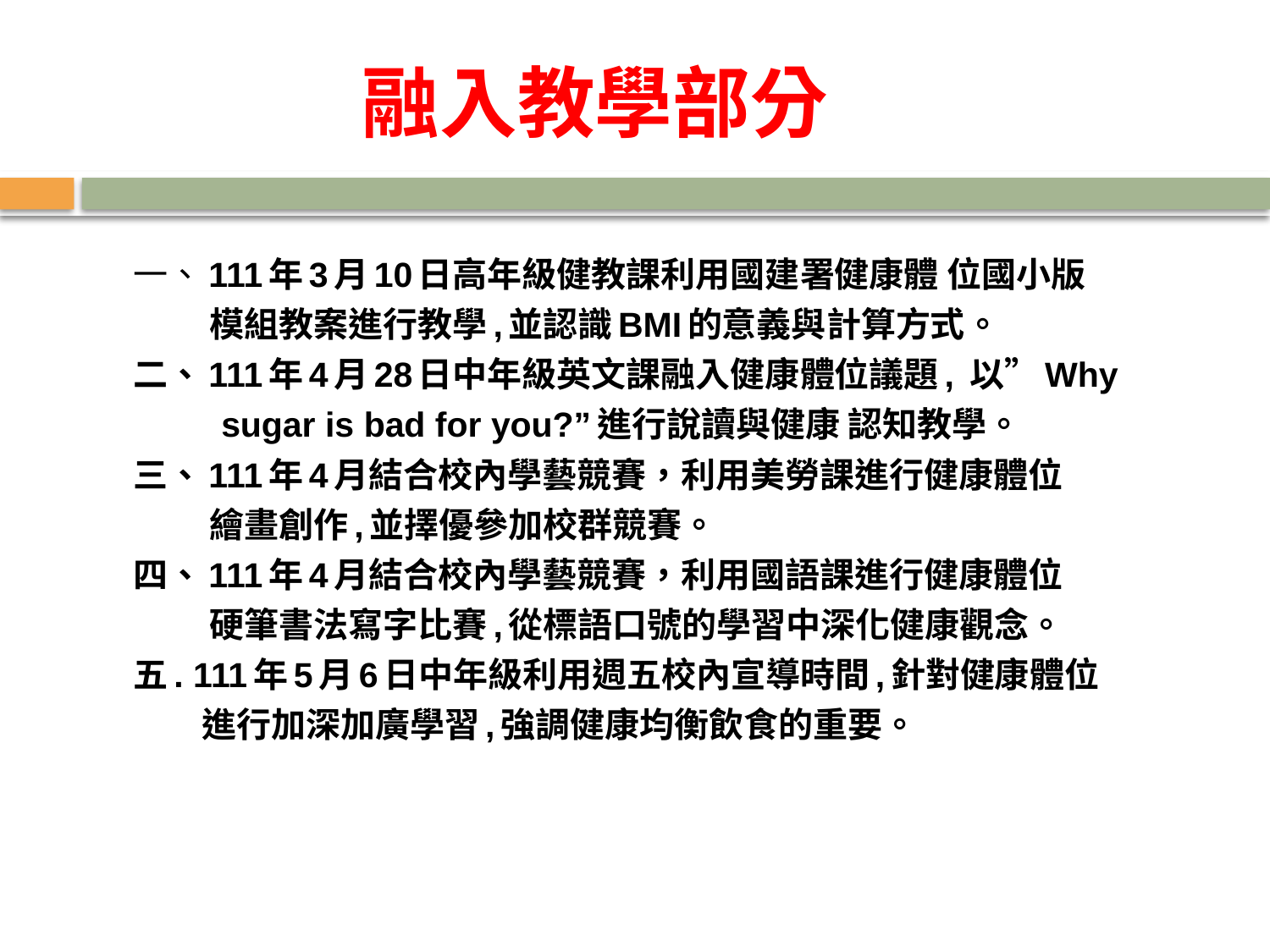

# 融入教學部分
一、111年3月10日高年級健教課利用國建署健康體 位國小版
         模組教案進行教學,並認識BMI的意義與計算方式。
二、111年4月28日中年級英文課融入健康體位議題, 以”Why
         sugar is bad for you?”進行說讀與健康 認知教學。
三、111年4月結合校內學藝競賽，利用美勞課進行健康體位
         繪畫創作,並擇優參加校群競賽。
四、111年4月結合校內學藝競賽，利用國語課進行健康體位
         硬筆書法寫字比賽,從標語口號的學習中深化健康觀念。
五. 111年5月6日中年級利用週五校內宣導時間,針對健康體位
        進行加深加廣學習,強調健康均衡飲食的重要。